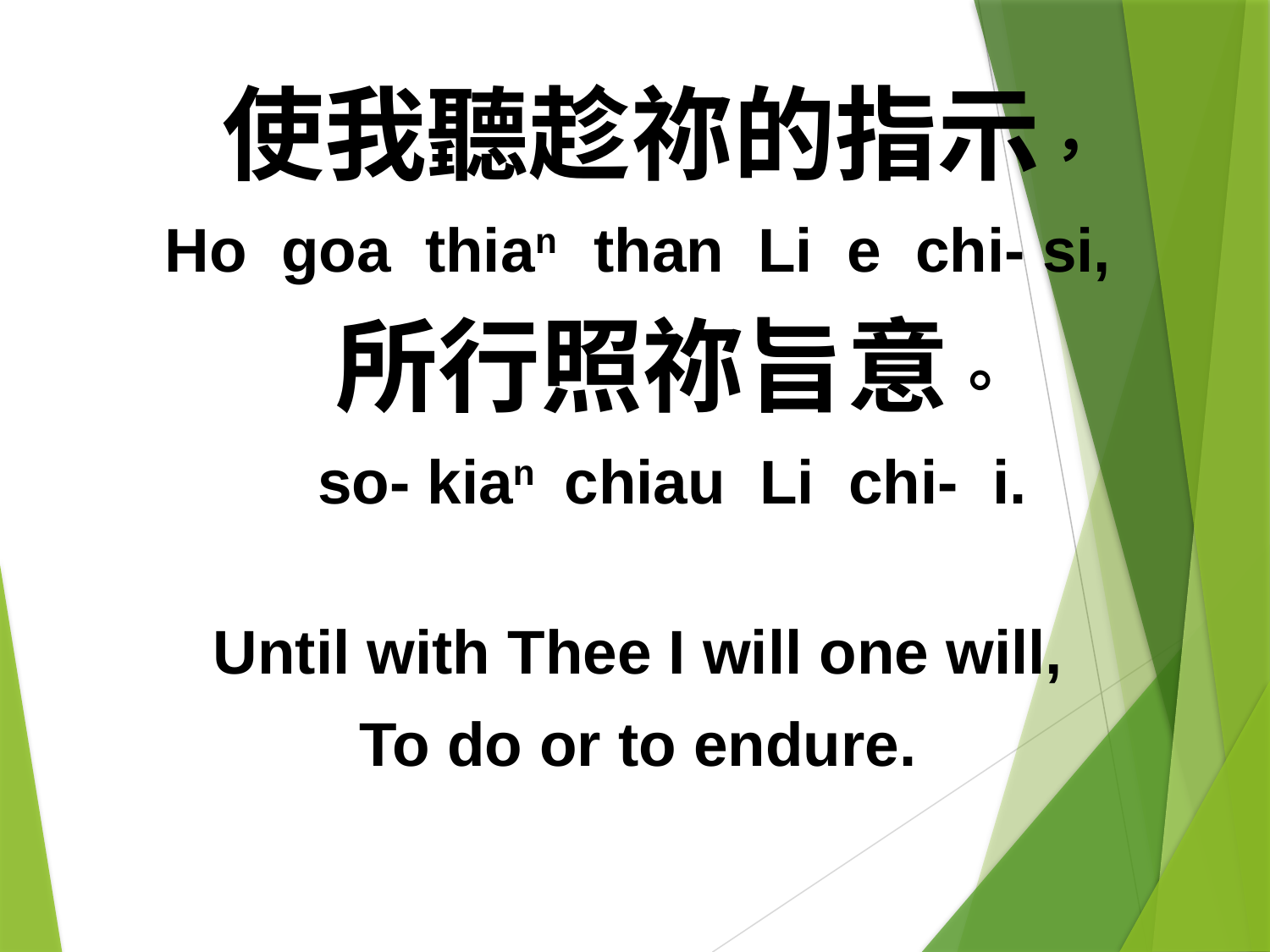

使我聽趁祢的指示，
Ho  goa  thian   than  Li  e  chi- si,
  所行照祢旨意。
    so- kian   chiau  Li  chi-  i.

Until with Thee I will one will,
To do or to endure.